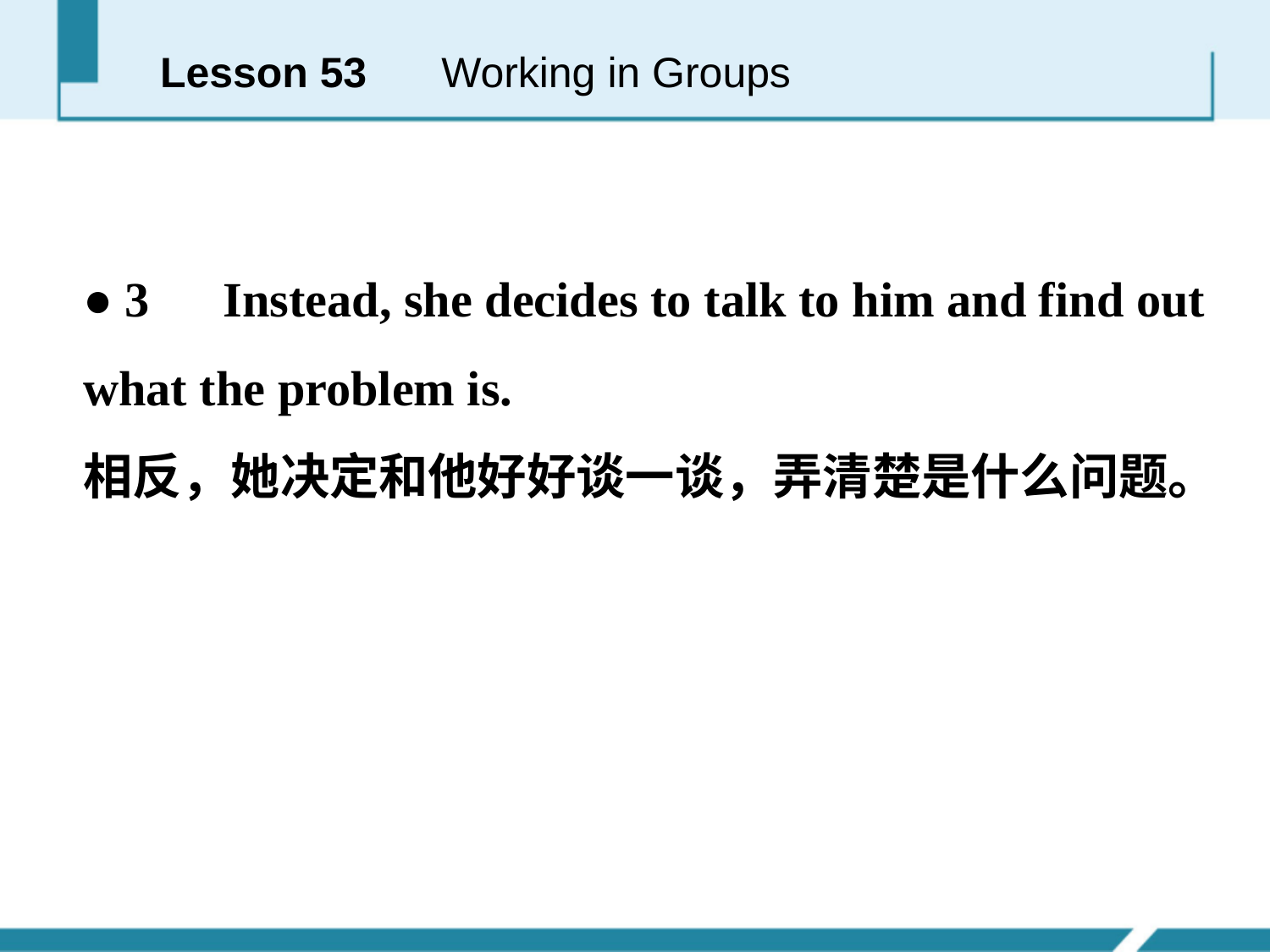

Lesson 53 　Working in Groups
● 3　Instead, she decides to talk to him and find out what the problem is.
相反，她决定和他好好谈一谈，弄清楚是什么问题。